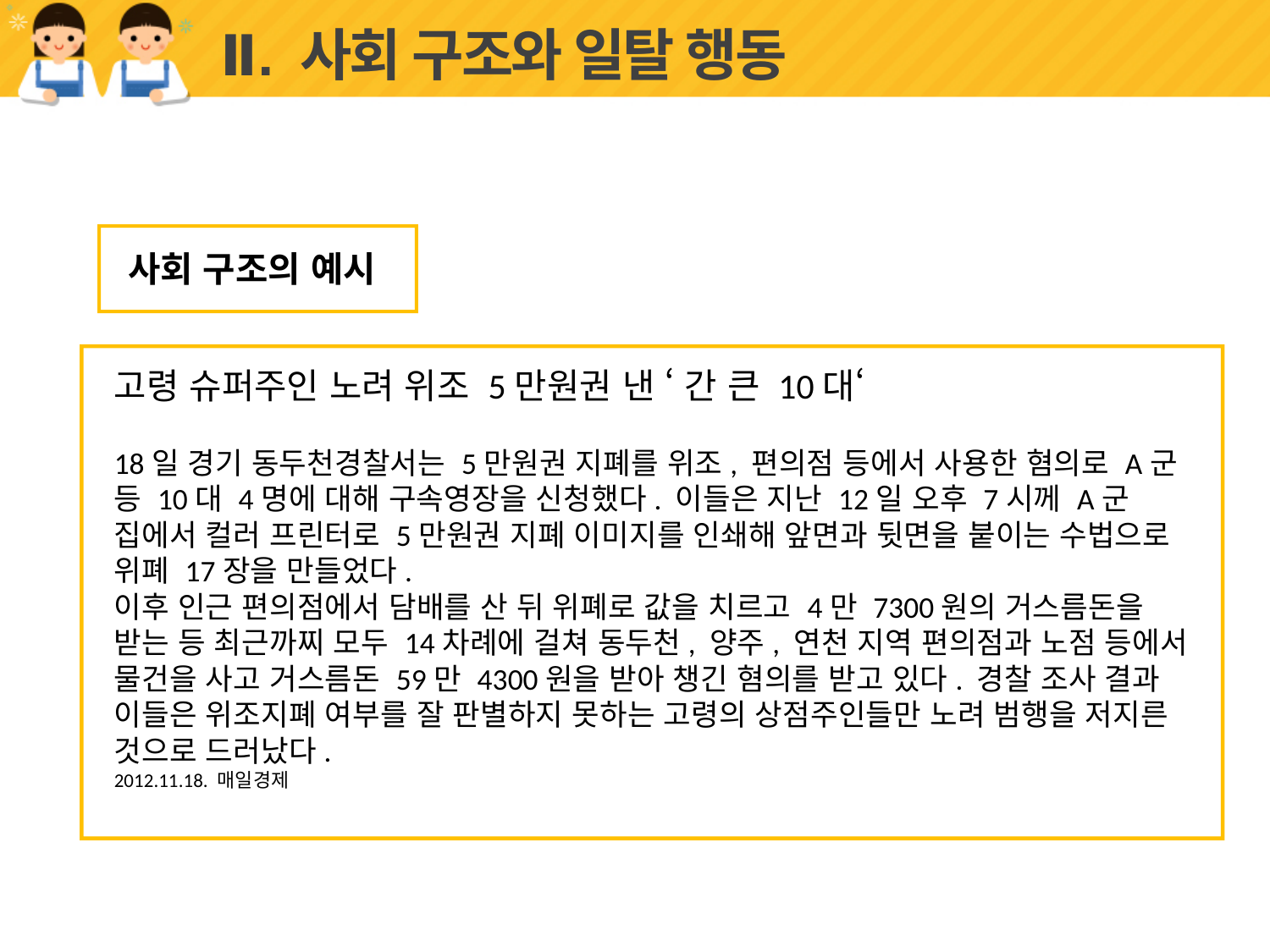

# Ⅱ. 사회 구조와 일탈 행동

사회 구조의 예시

고령 슈퍼주인 노려 위조 5만원권 낸 ‘ 간 큰 10대‘

18일 경기 동두천경찰서는 5만원권 지폐를 위조, 편의점 등에서 사용한 혐의로 A군 등 10대 4명에 대해 구속영장을 신청했다. 이들은 지난 12일 오후 7시께 A군 집에서 컬러 프린터로 5만원권 지폐 이미지를 인쇄해 앞면과 뒷면을 붙이는 수법으로 위폐 17장을 만들었다.
이후 인근 편의점에서 담배를 산 뒤 위폐로 값을 치르고 4만 7300원의 거스름돈을 받는 등 최근까찌 모두 14차례에 걸쳐 동두천, 양주, 연천 지역 편의점과 노점 등에서 물건을 사고 거스름돈 59만 4300원을 받아 챙긴 혐의를 받고 있다. 경찰 조사 결과 이들은 위조지폐 여부를 잘 판별하지 못하는 고령의 상점주인들만 노려 범행을 저지른 것으로 드러났다.
2012.11.18. 매일경제